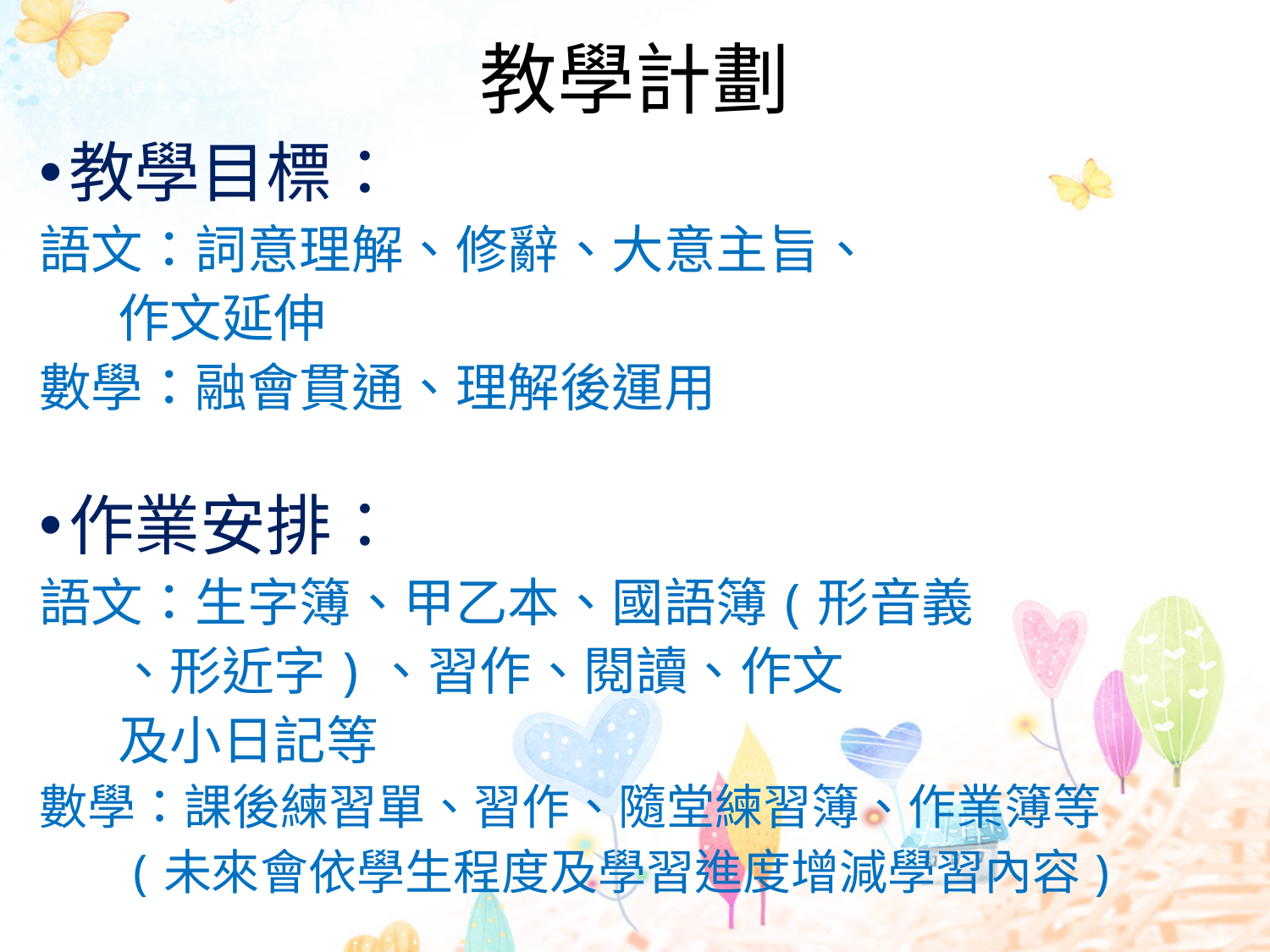

# 教學計劃
教學目標：
語文：詞意理解、修辭、大意主旨、
      作文延伸
數學：融會貫通、理解後運用

作業安排：
語文：生字簿、甲乙本、國語簿(形音義
      、形近字)、習作、閱讀、作文
      及小日記等
數學：課後練習單、習作、隨堂練習簿、作業簿等
   (未來會依學生程度及學習進度增減學習內容)